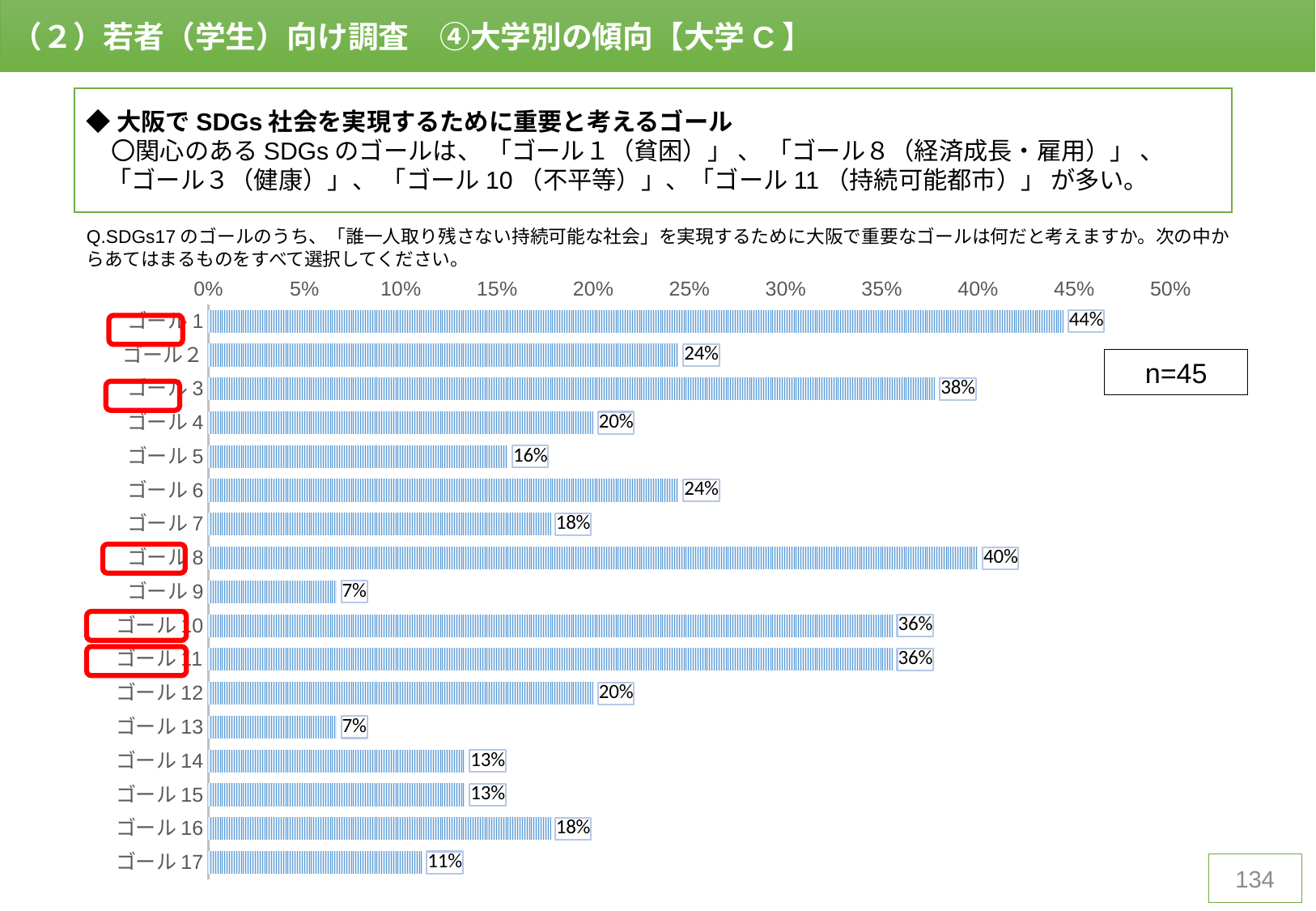

（２）若者（学生）向け調査　④大学別の傾向【大学C】
◆大阪でSDGs社会を実現するために重要と考えるゴール
　〇関心のあるSDGsのゴールは、 「ゴール１（貧困）」 、 「ゴール８（経済成長・雇用）」 、 「ゴール３（健康）」、 「ゴール10（不平等）」、「ゴール11（持続可能都市）」 が多い。
Q.SDGs17のゴールのうち、「誰一人取り残さない持続可能な社会」を実現するために大阪で重要なゴールは何だと考えますか。次の中からあてはまるものをすべて選択してください。

### Chart

| Category |  |
|---|---|
| ゴール1 | 0.4444444444444444 |
| ゴール２ | 0.24444444444444444 |
| ゴール3 | 0.37777777777777777 |
| ゴール4 | 0.2 |
| ゴール5 | 0.15555555555555556 |
| ゴール6 | 0.24444444444444444 |
| ゴール7 | 0.17777777777777778 |
| ゴール8 | 0.4 |
| ゴール9 | 0.06666666666666667 |
| ゴール10 | 0.35555555555555557 |
| ゴール11 | 0.35555555555555557 |
| ゴール12 | 0.2 |
| ゴール13 | 0.06666666666666667 |
| ゴール14 | 0.13333333333333333 |
| ゴール15 | 0.13333333333333333 |
| ゴール16 | 0.17777777777777778 |
| ゴール17 | 0.1111111111111111 |
n=45

134